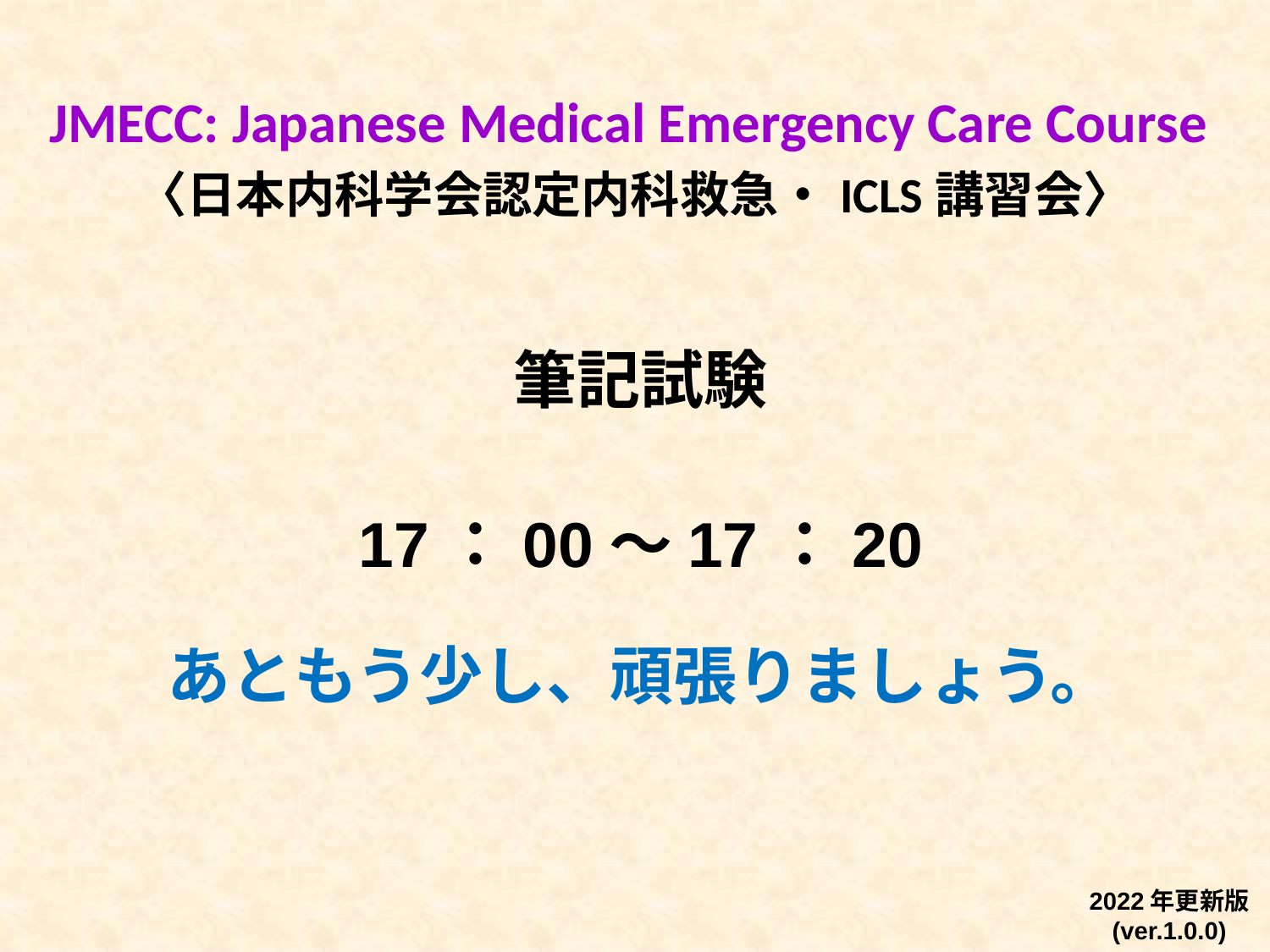

JMECC: Japanese Medical Emergency Care Course
〈日本内科学会認定内科救急・ICLS講習会〉
筆記試験
17：00～17：20
あともう少し、頑張りましょう。
2022年更新版
(ver.1.0.0)